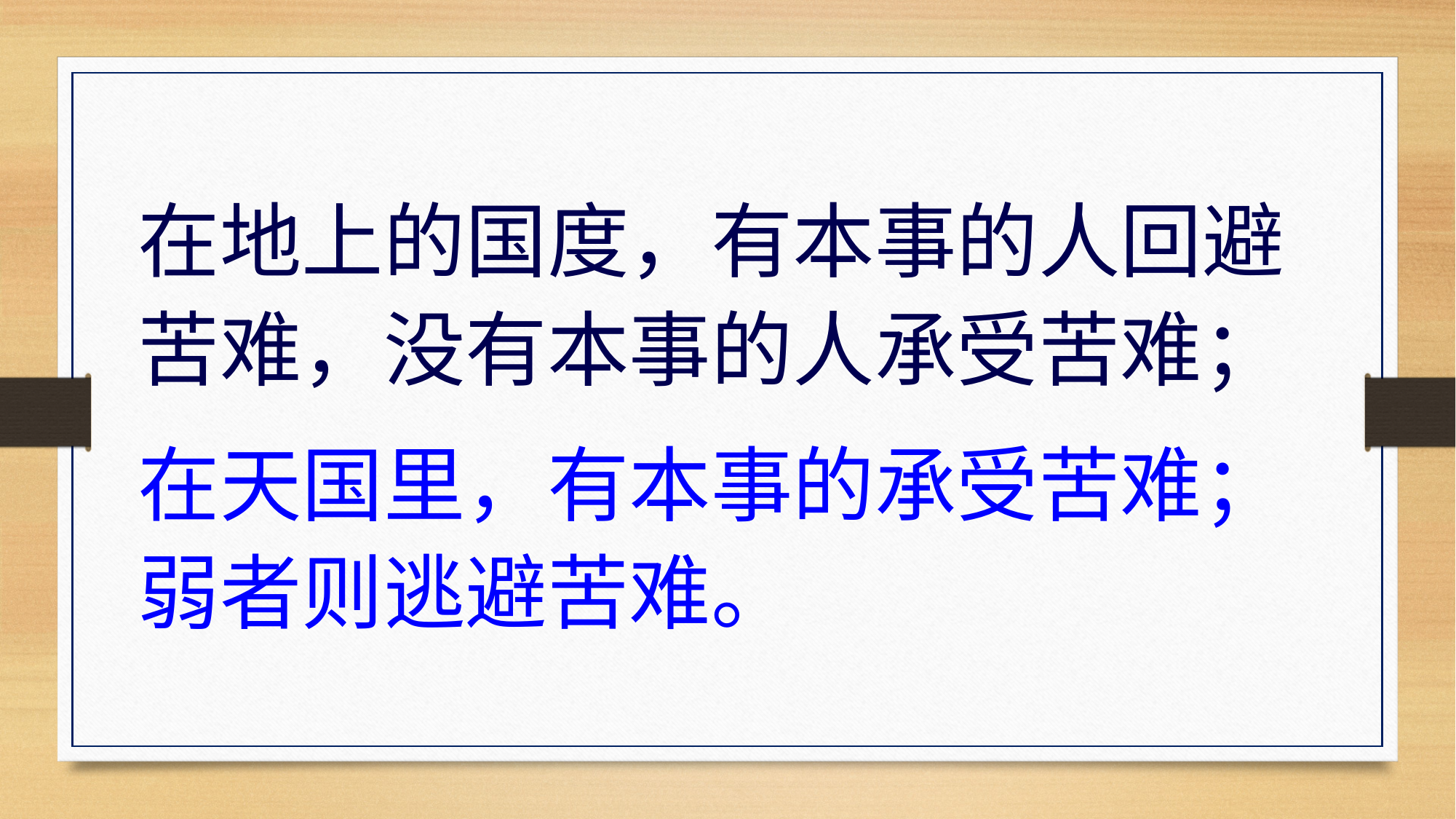

在地上的国度，有本事的人回避苦难，没有本事的人承受苦难；
在天国里，有本事的承受苦难；弱者则逃避苦难。